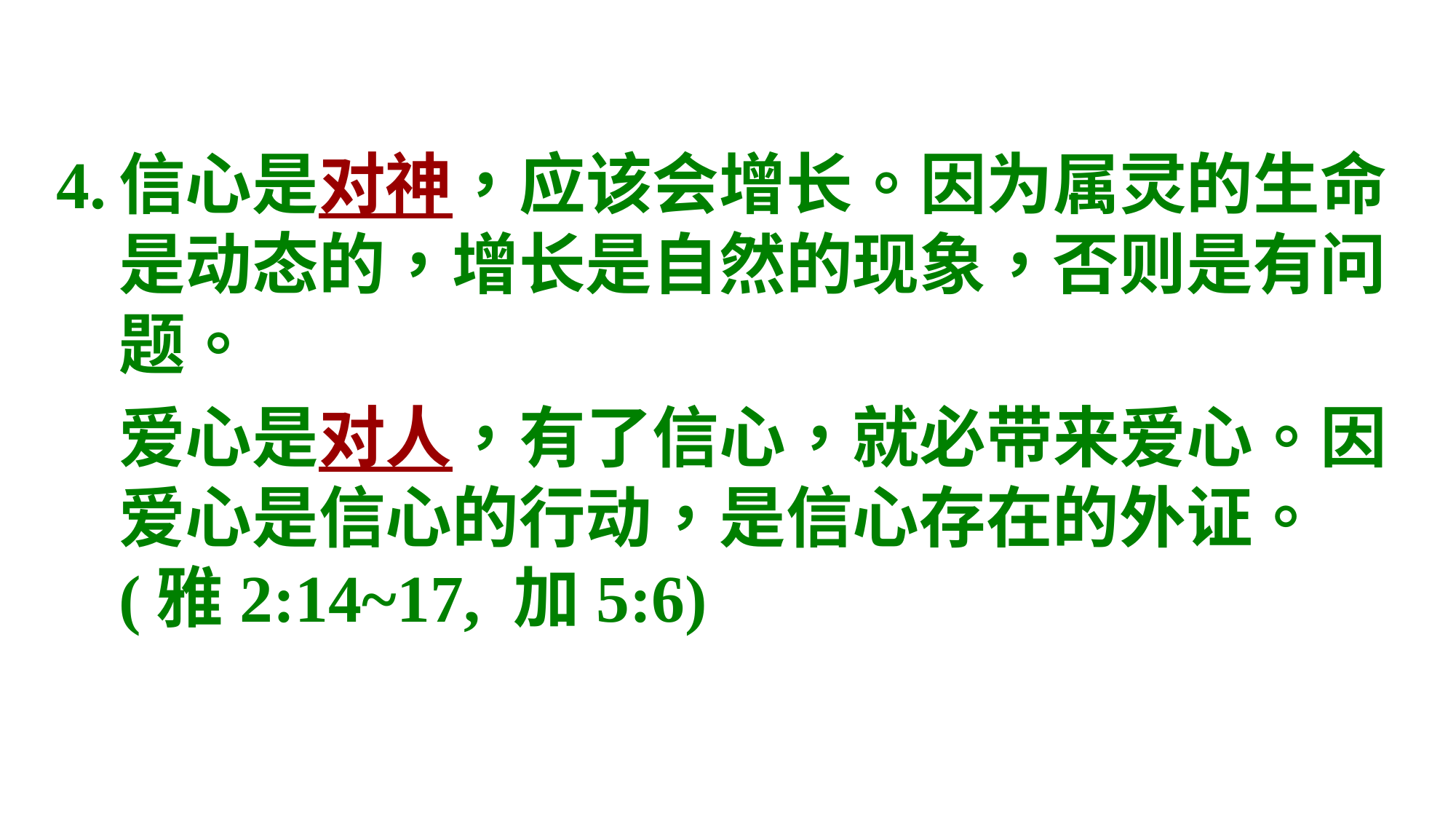

4.	信心是对神，应该会增长。因为属灵的生命是动态的，增长是自然的现象，否则是有问题。
	爱心是对人，有了信心，就必带来爱心。因爱心是信心的行动，是信心存在的外证。(雅2:14~17, 加5:6)